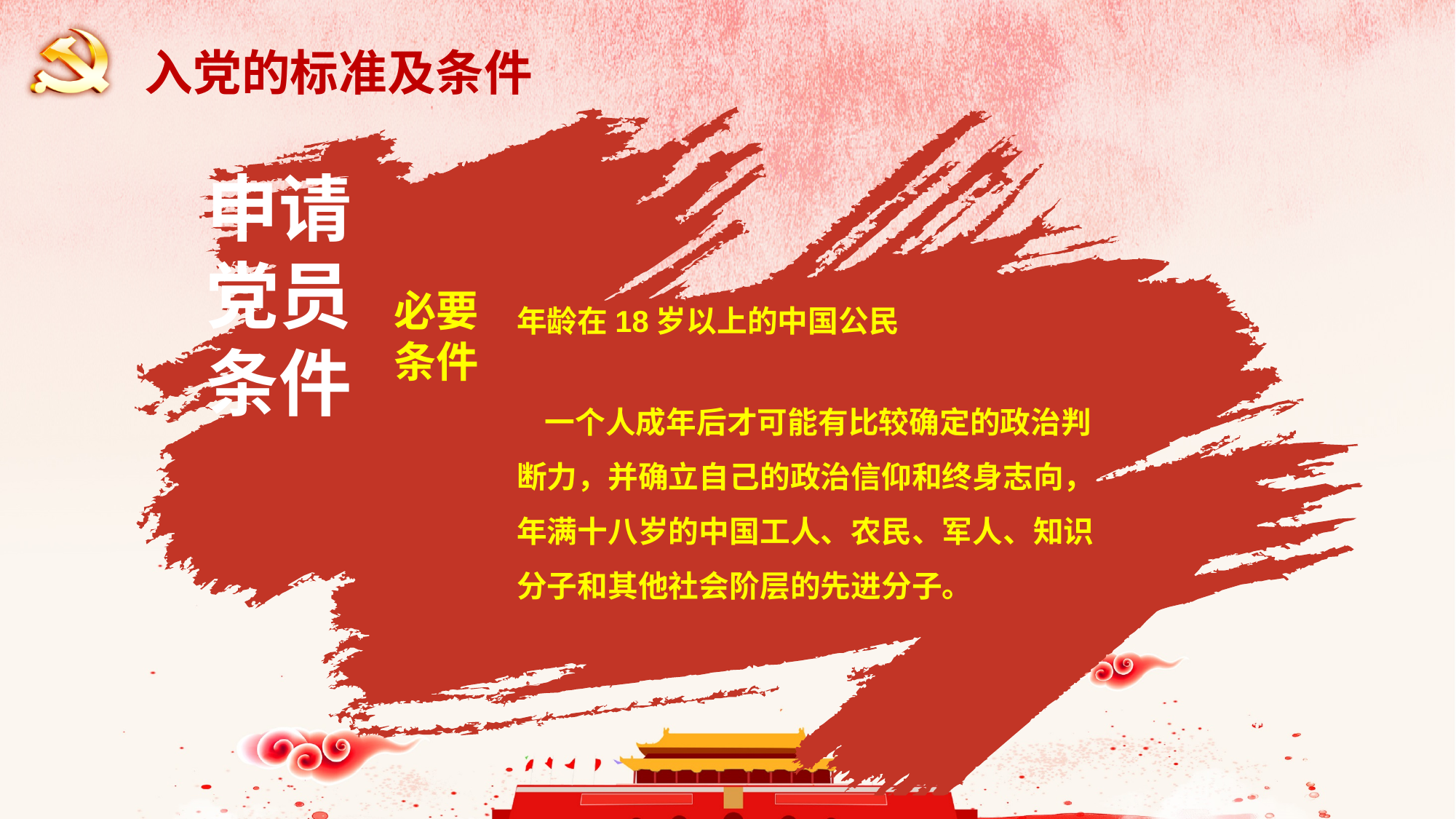

入党的标准及条件

申请党员条件
必要条件
年龄在18岁以上的中国公民

   一个人成年后才可能有比较确定的政治判断力，并确立自己的政治信仰和终身志向，年满十八岁的中国工人、农民、军人、知识分子和其他社会阶层的先进分子。